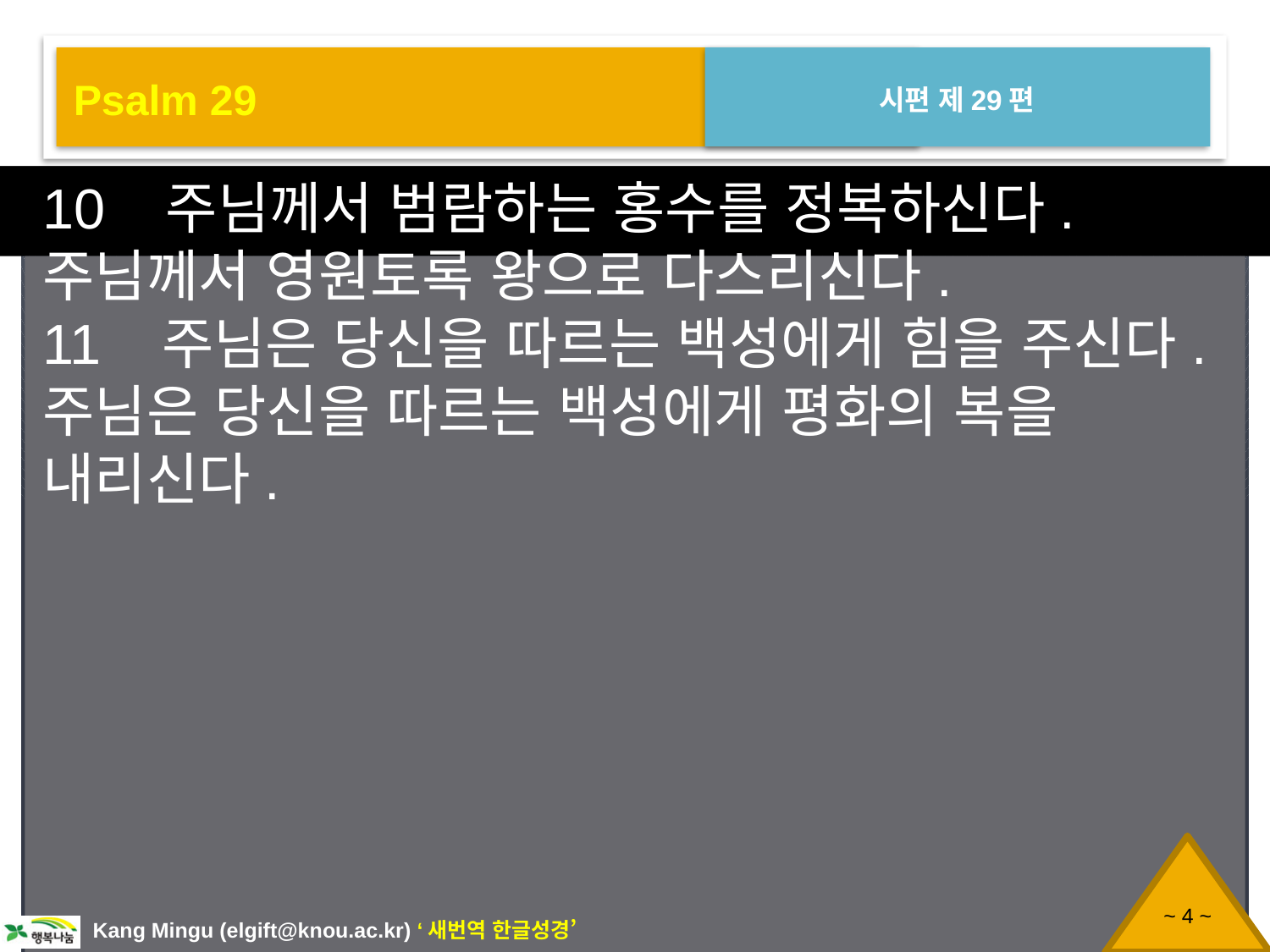

Psalm 29
시편 제29편
10   주님께서 범람하는 홍수를 정복하신다. 주님께서 영원토록 왕으로 다스리신다.
11   주님은 당신을 따르는 백성에게 힘을 주신다. 주님은 당신을 따르는 백성에게 평화의 복을 내리신다.